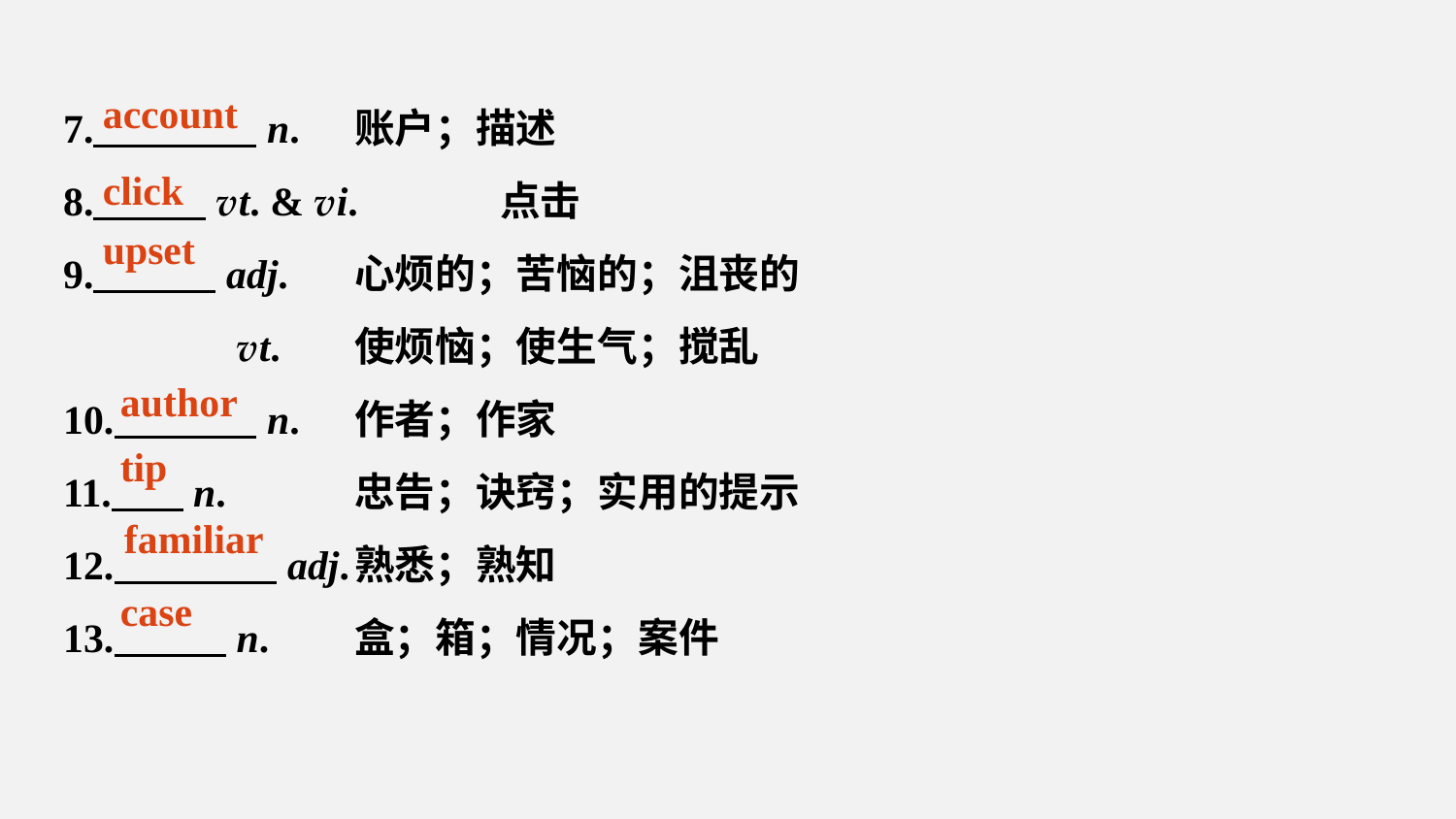

7.                 n.	账户；描述
8.            vt. & vi.	点击
9.             adj.	心烦的；苦恼的；沮丧的
                 vt.	使烦恼；使生气；搅乱
10.               n.	作者；作家
11.        n.	忠告；诀窍；实用的提示
12.                 adj.	熟悉；熟知
13.            n.	盒；箱；情况；案件
account
click
upset
author
tip
familiar
case